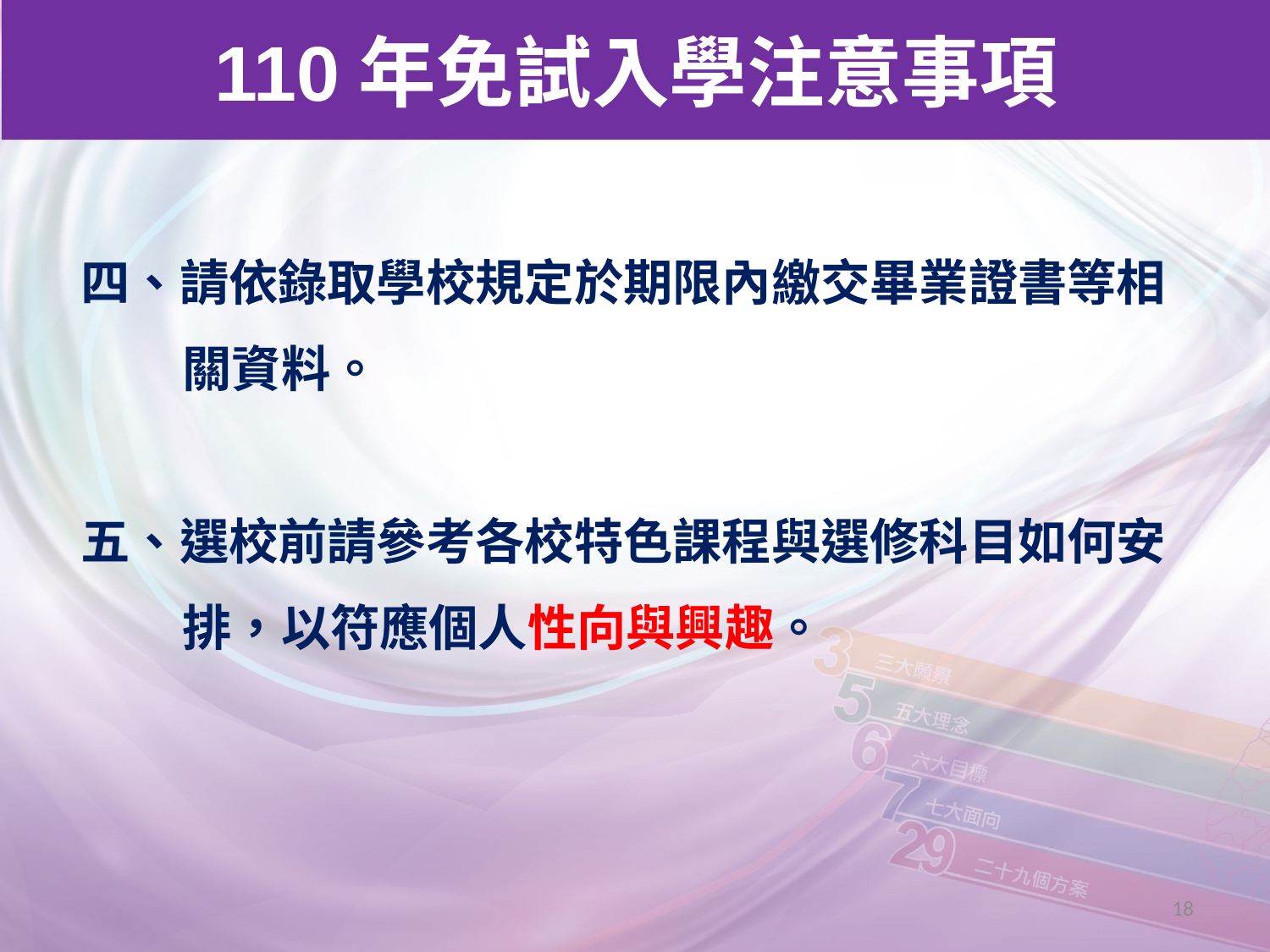

110年免試入學注意事項

四、請依錄取學校規定於期限內繳交畢業證書等相
        關資料。

五、選校前請參考各校特色課程與選修科目如何安
        排，以符應個人性向與興趣。
18